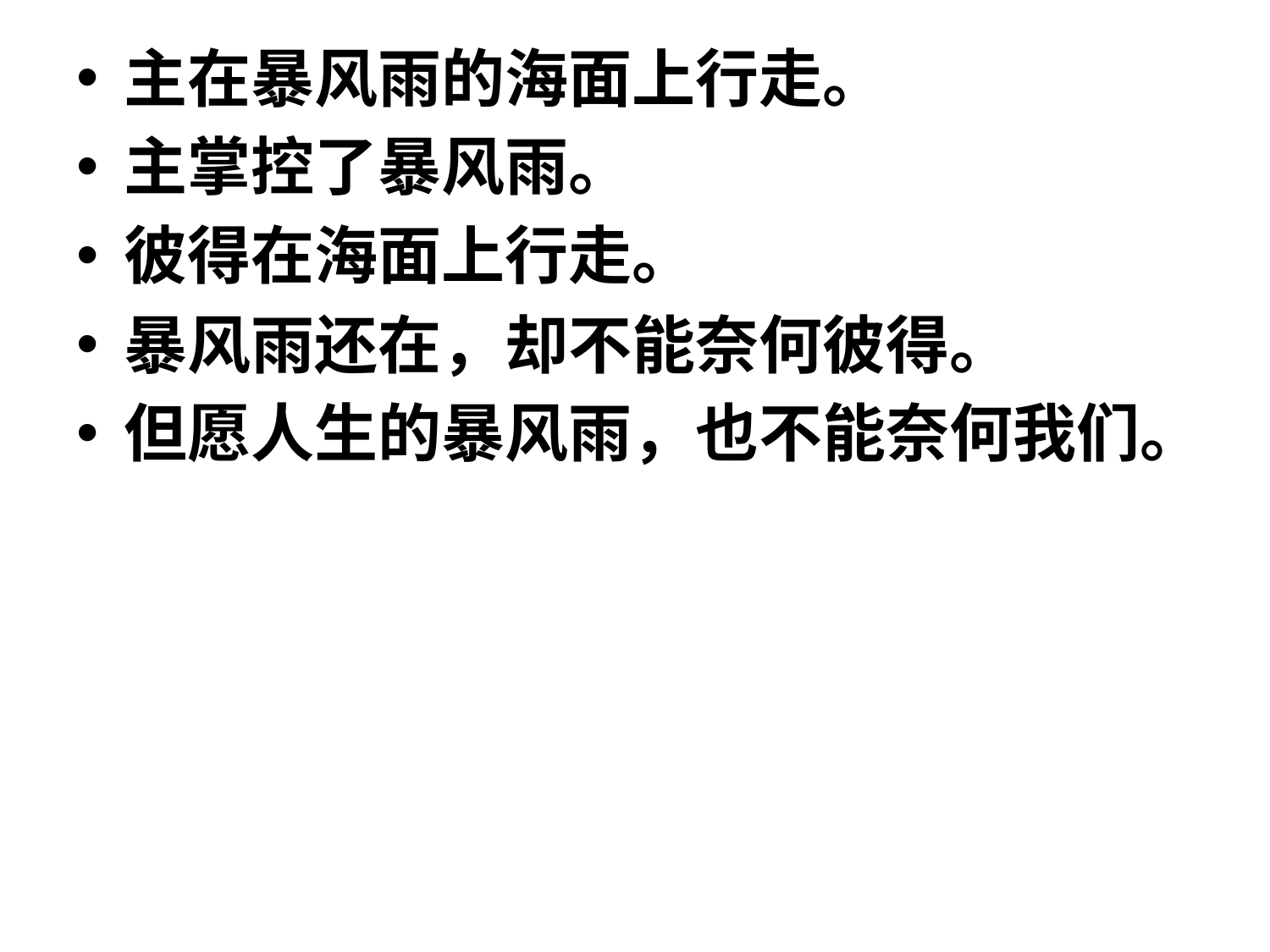

主在暴风雨的海面上行走。
主掌控了暴风雨。
彼得在海面上行走。
暴风雨还在，却不能奈何彼得。
但愿人生的暴风雨，也不能奈何我们。